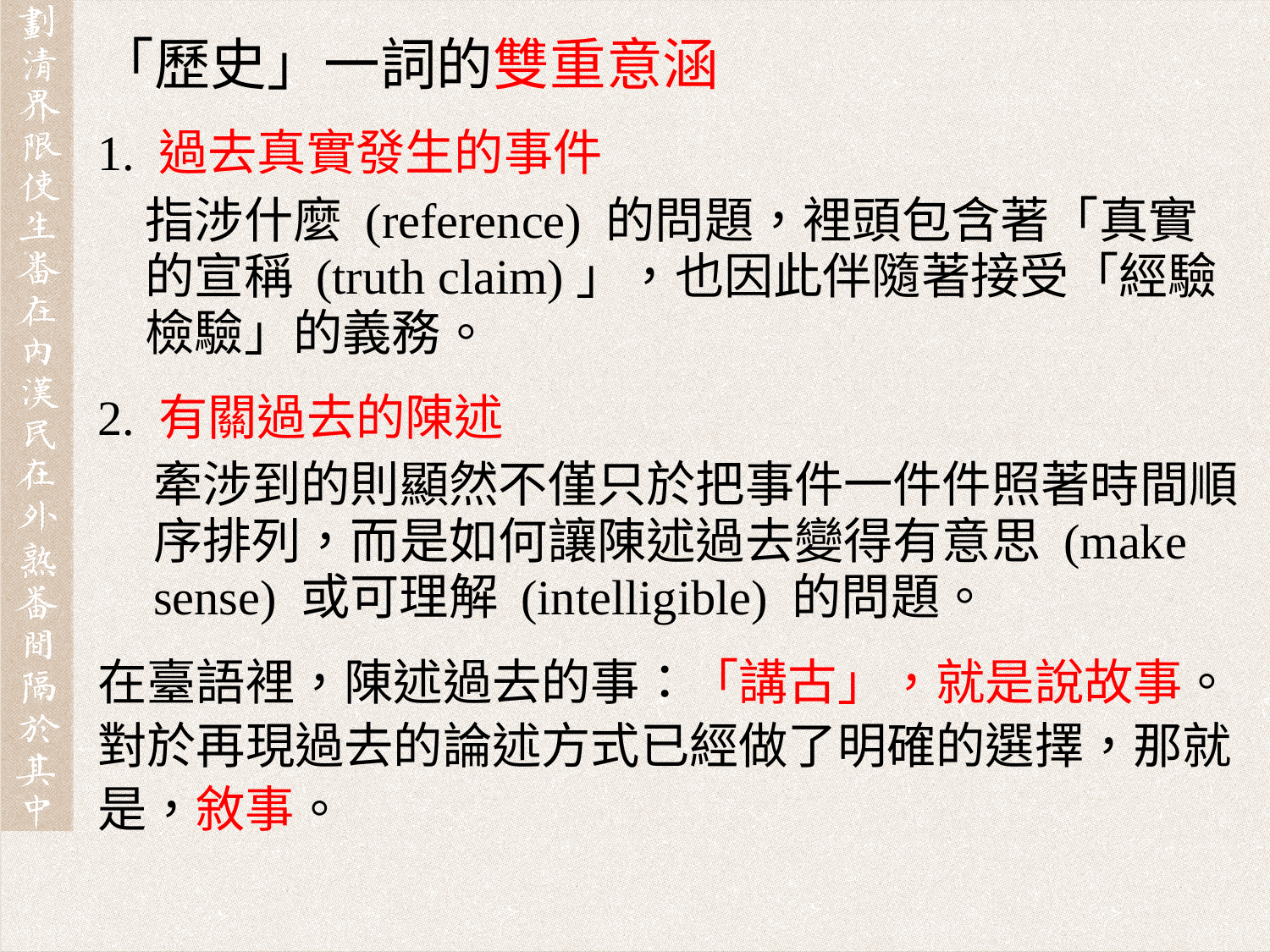

「歷史」一詞的雙重意涵
1. 過去真實發生的事件
	指涉什麼 (reference) 的問題，裡頭包含著「真實的宣稱 (truth claim)」，也因此伴隨著接受「經驗檢驗」的義務。
2. 有關過去的陳述
牽涉到的則顯然不僅只於把事件一件件照著時間順序排列，而是如何讓陳述過去變得有意思 (make sense) 或可理解 (intelligible) 的問題。
在臺語裡，陳述過去的事：「講古」，就是說故事。對於再現過去的論述方式已經做了明確的選擇，那就是，敘事。